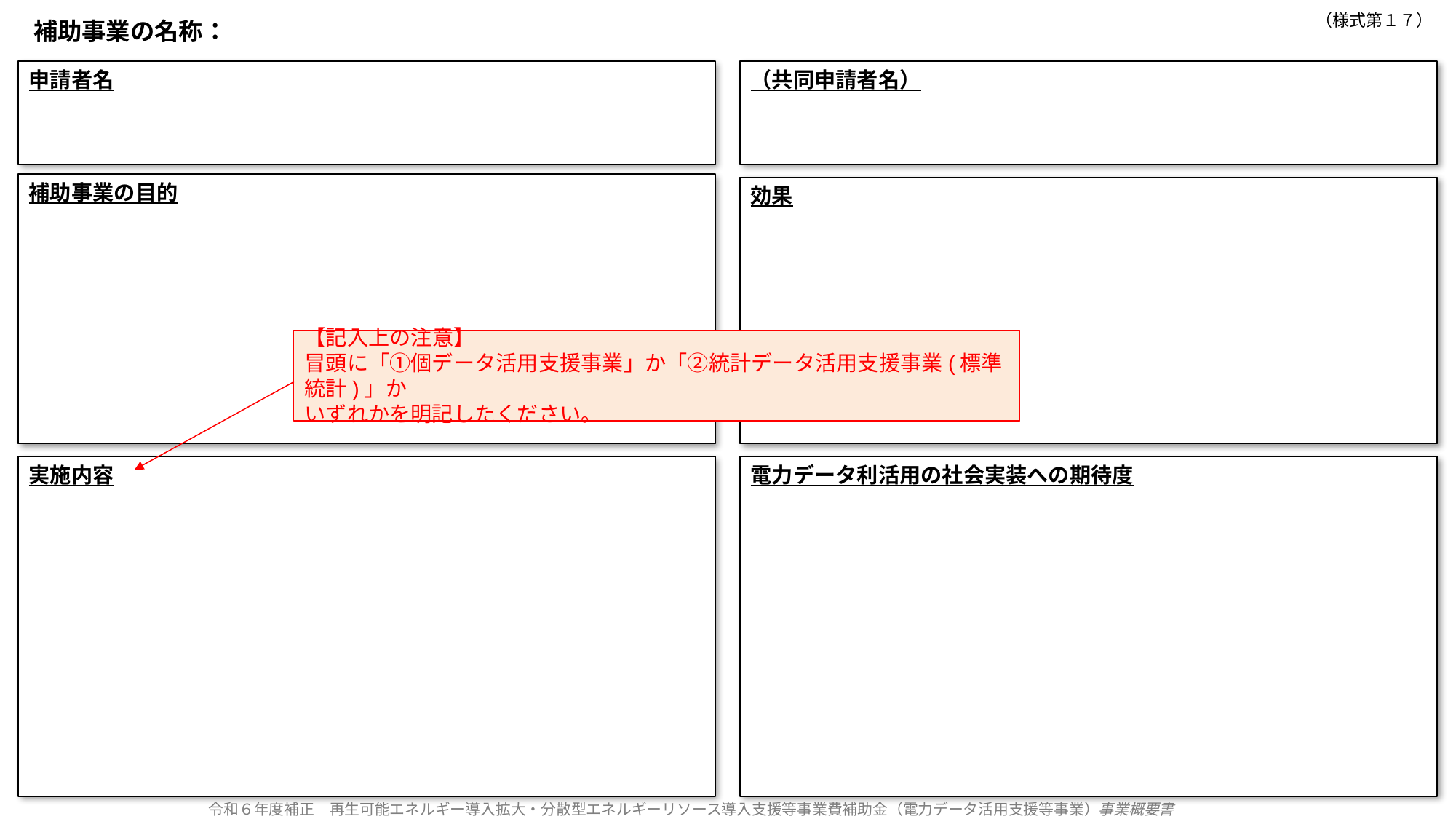

# 補助事業の名称：
（様式第１７）
申請者名
（共同申請者名）
補助事業の目的

効果

【記入上の注意】
冒頭に「①個データ活用支援事業」か「②統計データ活用支援事業(標準統計)」か
いずれかを明記したください。
実施内容

電力データ利活用の社会実装への期待度